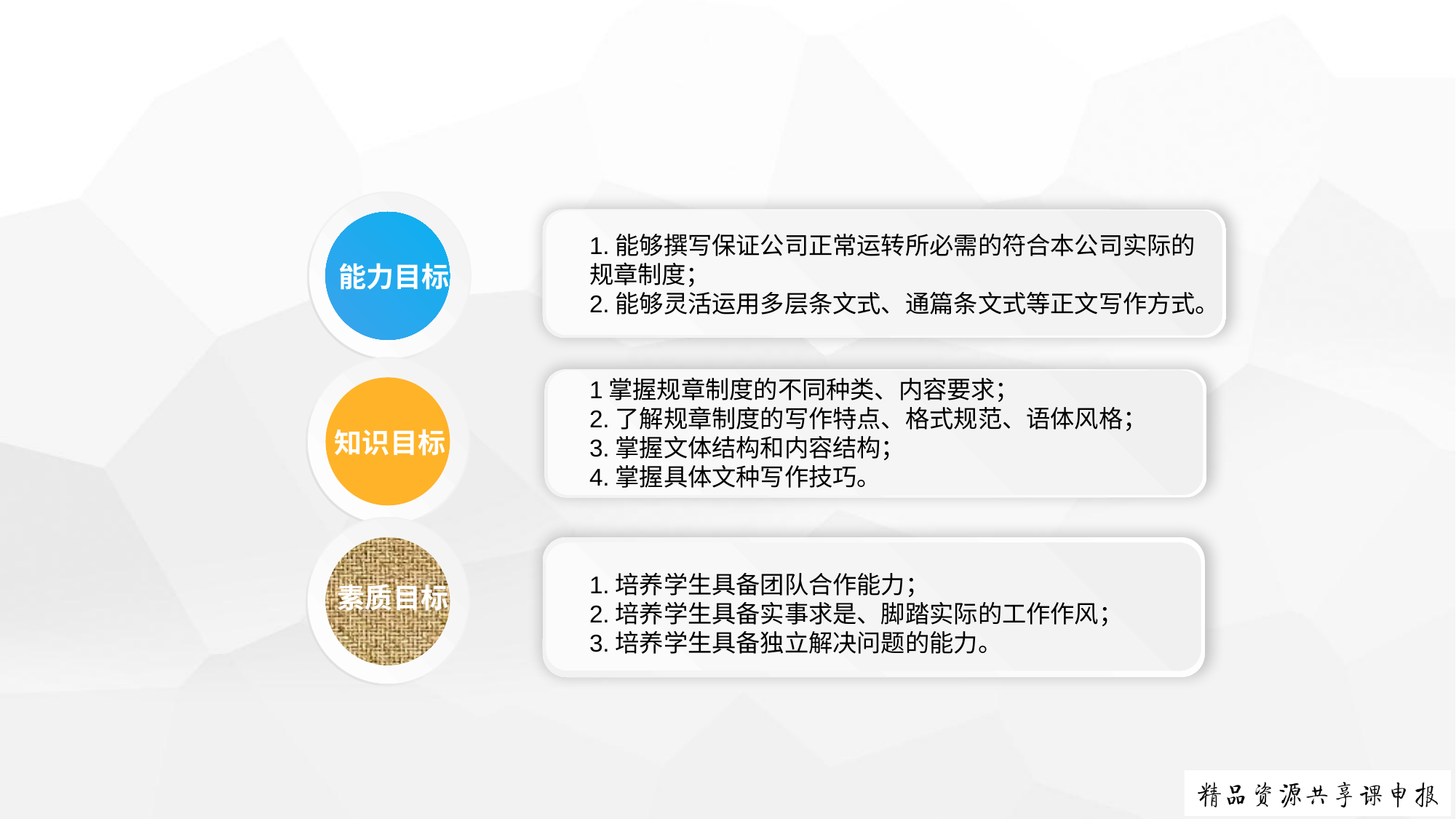

能力目标
1.能够撰写保证公司正常运转所必需的符合本公司实际的规章制度；
2.能够灵活运用多层条文式、通篇条文式等正文写作方式。

1掌握规章制度的不同种类、内容要求；
2.了解规章制度的写作特点、格式规范、语体风格；
3.掌握文体结构和内容结构；
4.掌握具体文种写作技巧。

知识目标

素质目标
1.培养学生具备团队合作能力；
2.培养学生具备实事求是、脚踏实际的工作作风；
3.培养学生具备独立解决问题的能力。